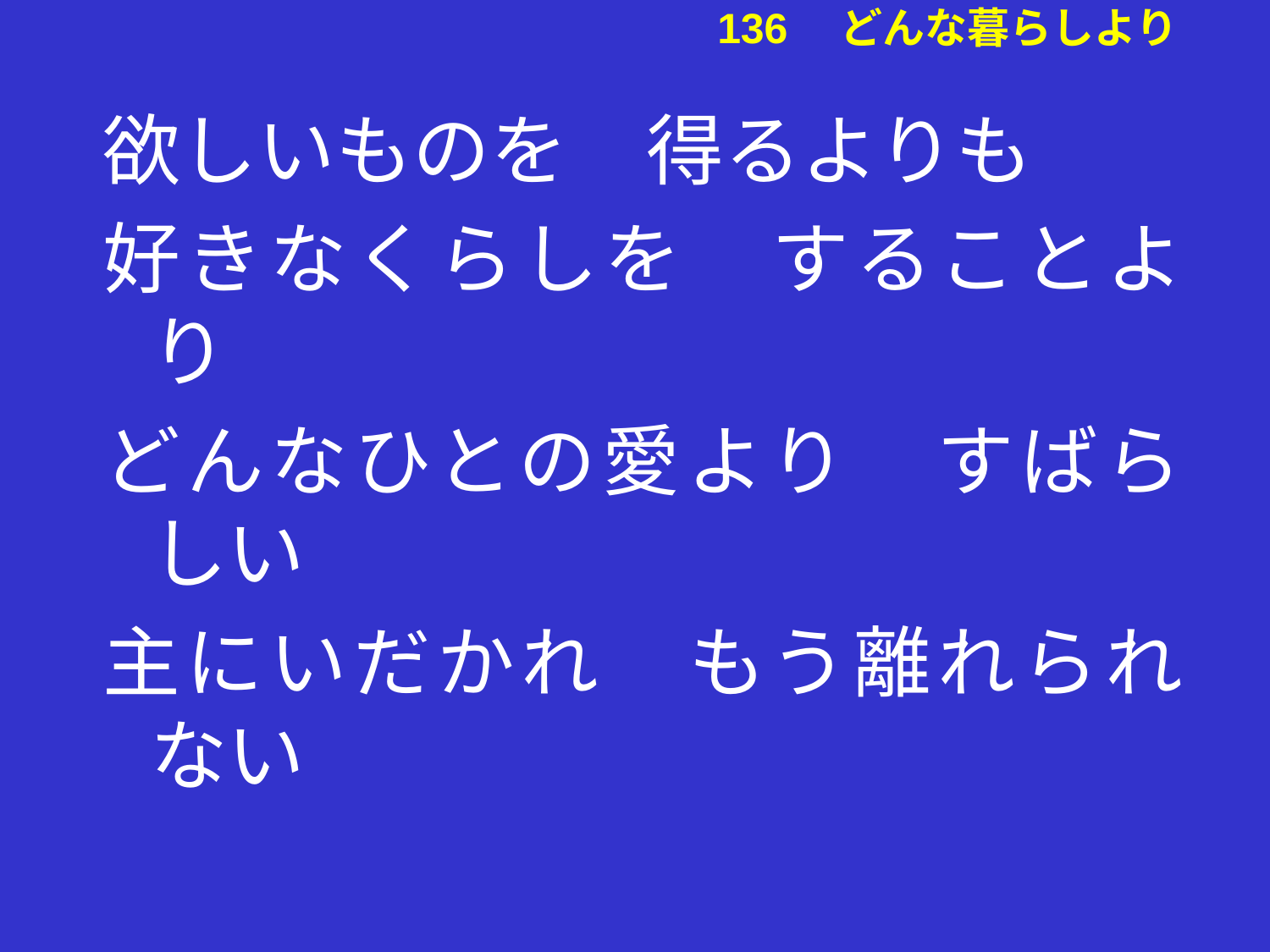

欲しいものを　得るよりも
好きなくらしを　することより
どんなひとの愛より　すばらしい
主にいだかれ　もう離れられない

# 136　どんな暮らしより